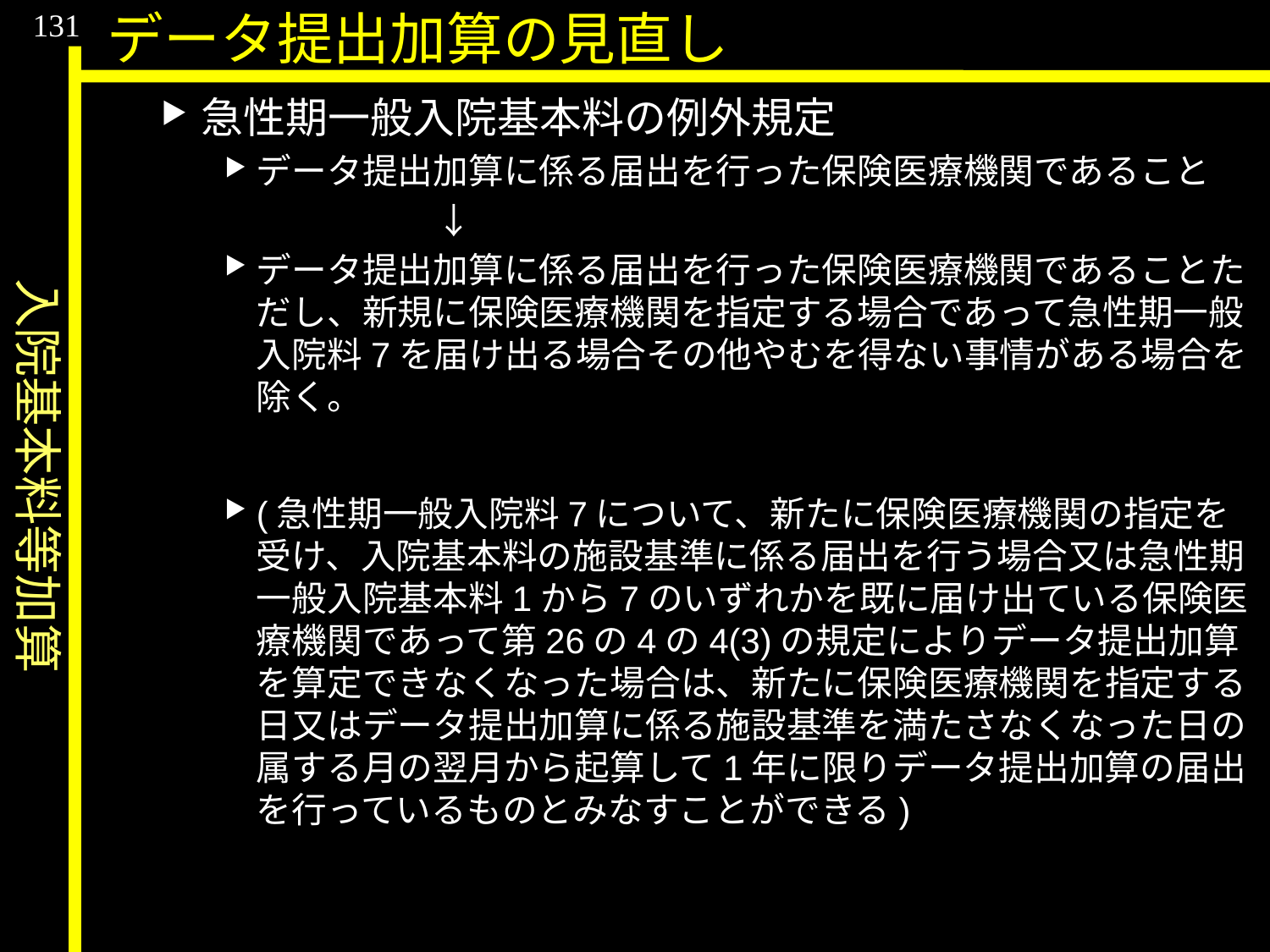

入院基本料等加算
131
データ提出加算の見直し

急性期一般入院基本料の例外規定
データ提出加算に係る届出を行った保険医療機関であること
　　　　　　↓
データ提出加算に係る届出を行った保険医療機関であることただし、新規に保険医療機関を指定する場合であって急性期一般入院料7を届け出る場合その他やむを得ない事情がある場合を除く。

(急性期一般入院料7について、新たに保険医療機関の指定を受け、入院基本料の施設基準に係る届出を行う場合又は急性期一般入院基本料1から7のいずれかを既に届け出ている保険医療機関であって第26の4の4(3)の規定によりデータ提出加算を算定できなくなった場合は、新たに保険医療機関を指定する日又はデータ提出加算に係る施設基準を満たさなくなった日の属する月の翌月から起算して1年に限りデータ提出加算の届出を行っているものとみなすことができる)